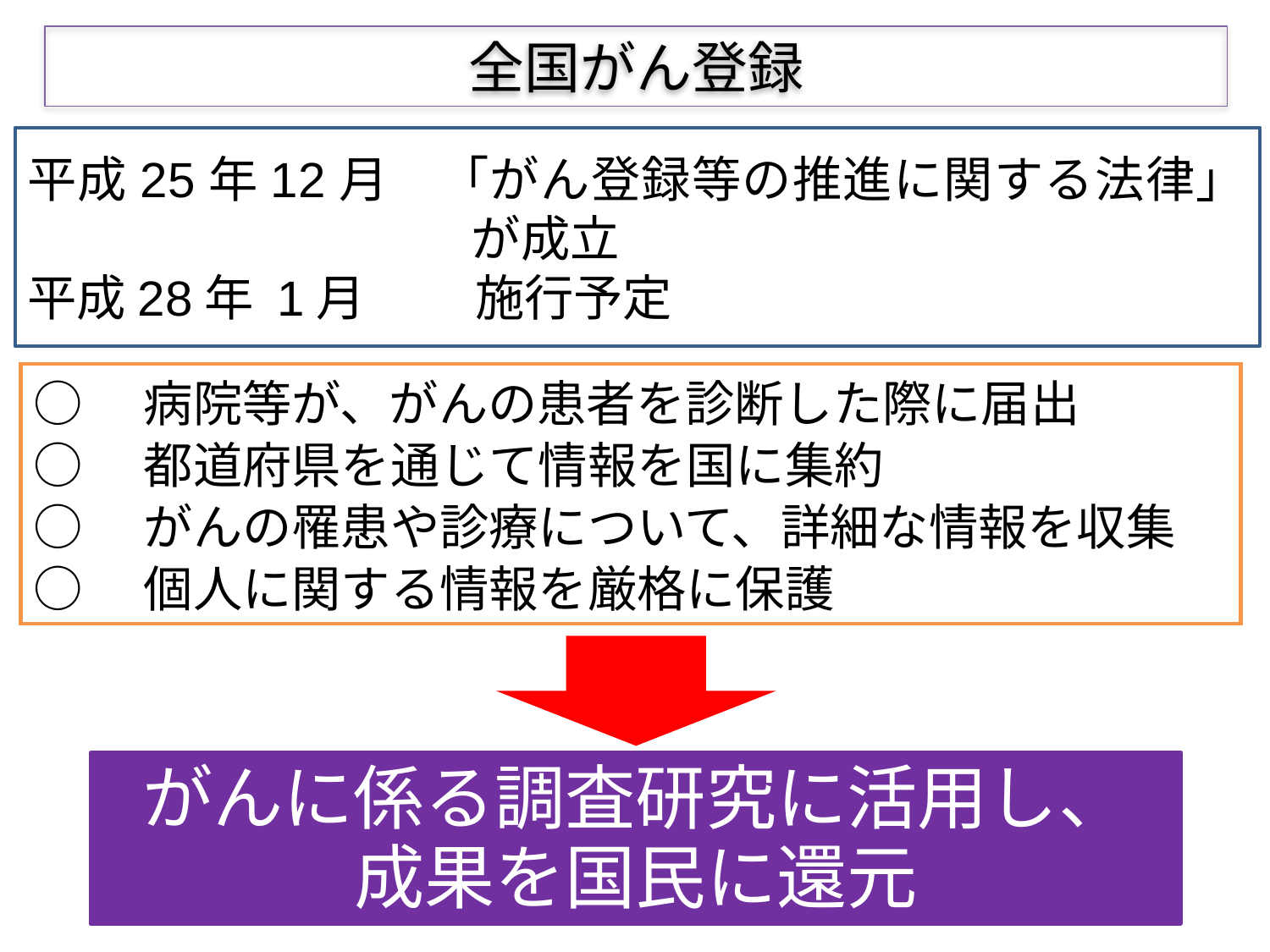

全国がん登録
平成25年12月　「がん登録等の推進に関する法律」
　　　　　　　　　が成立
平成28年 1月　　 施行予定
○　病院等が、がんの患者を診断した際に届出
○　都道府県を通じて情報を国に集約
○　がんの罹患や診療について、詳細な情報を収集
○　個人に関する情報を厳格に保護

がんに係る調査研究に活用し、
成果を国民に還元